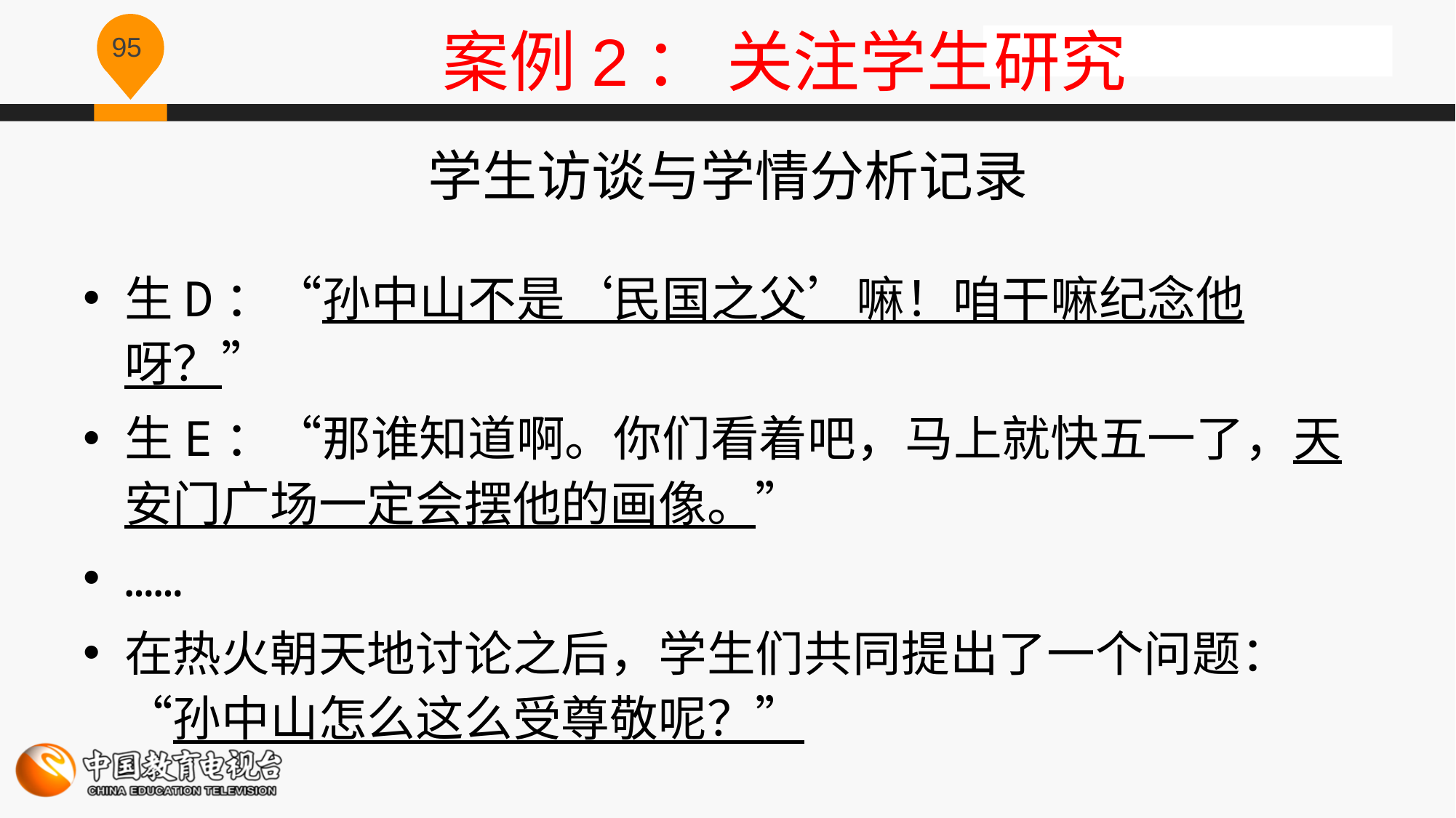

案例2： 关注学生研究
# 学生访谈与学情分析记录
生D：“孙中山不是‘民国之父’嘛！咱干嘛纪念他呀？”
生E：“那谁知道啊。你们看着吧，马上就快五一了，天安门广场一定会摆他的画像。”
……
在热火朝天地讨论之后，学生们共同提出了一个问题：“孙中山怎么这么受尊敬呢？”